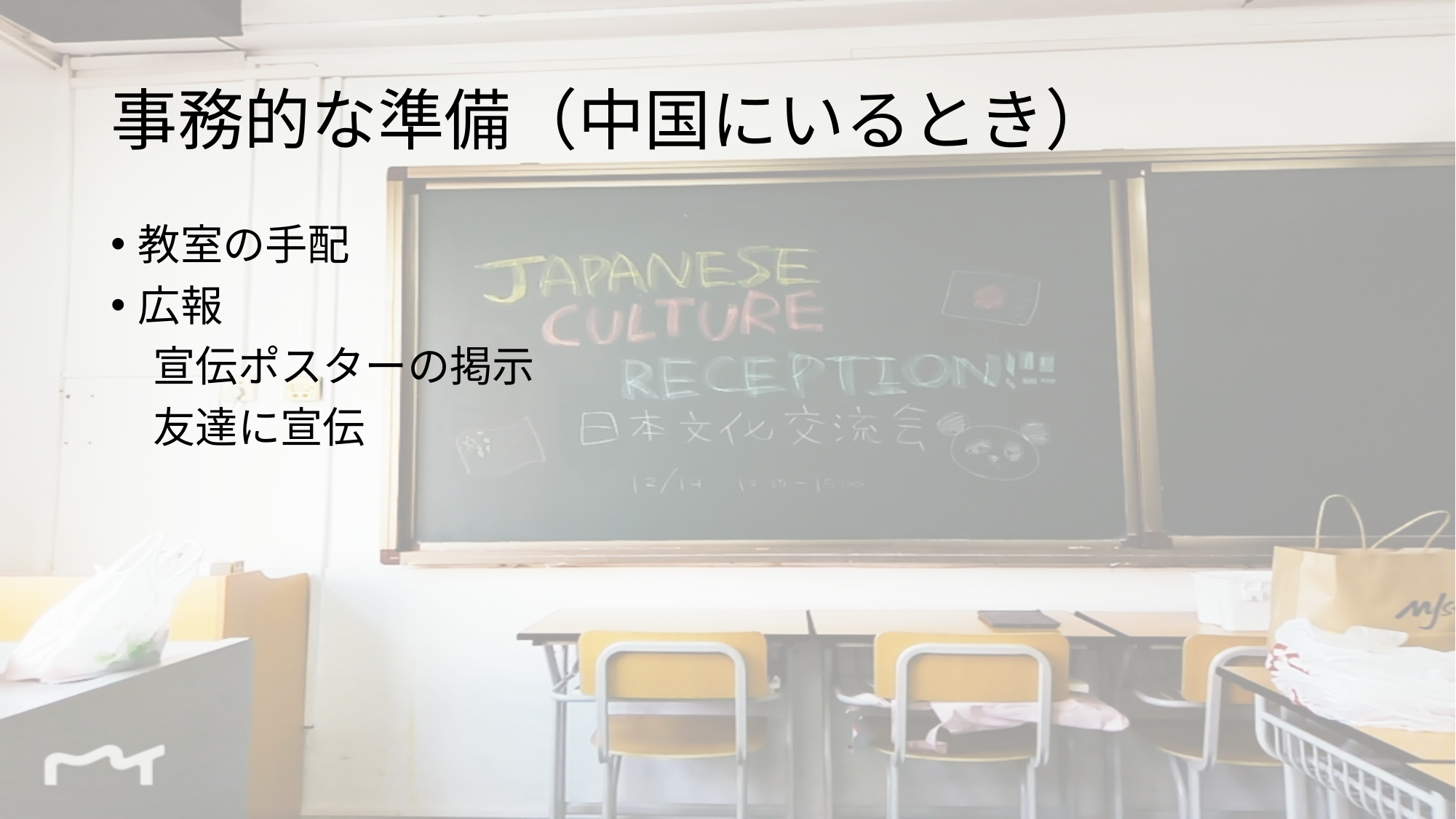

# 事務的な準備（中国にいるとき）
教室の手配
広報
　宣伝ポスターの掲示
　友達に宣伝